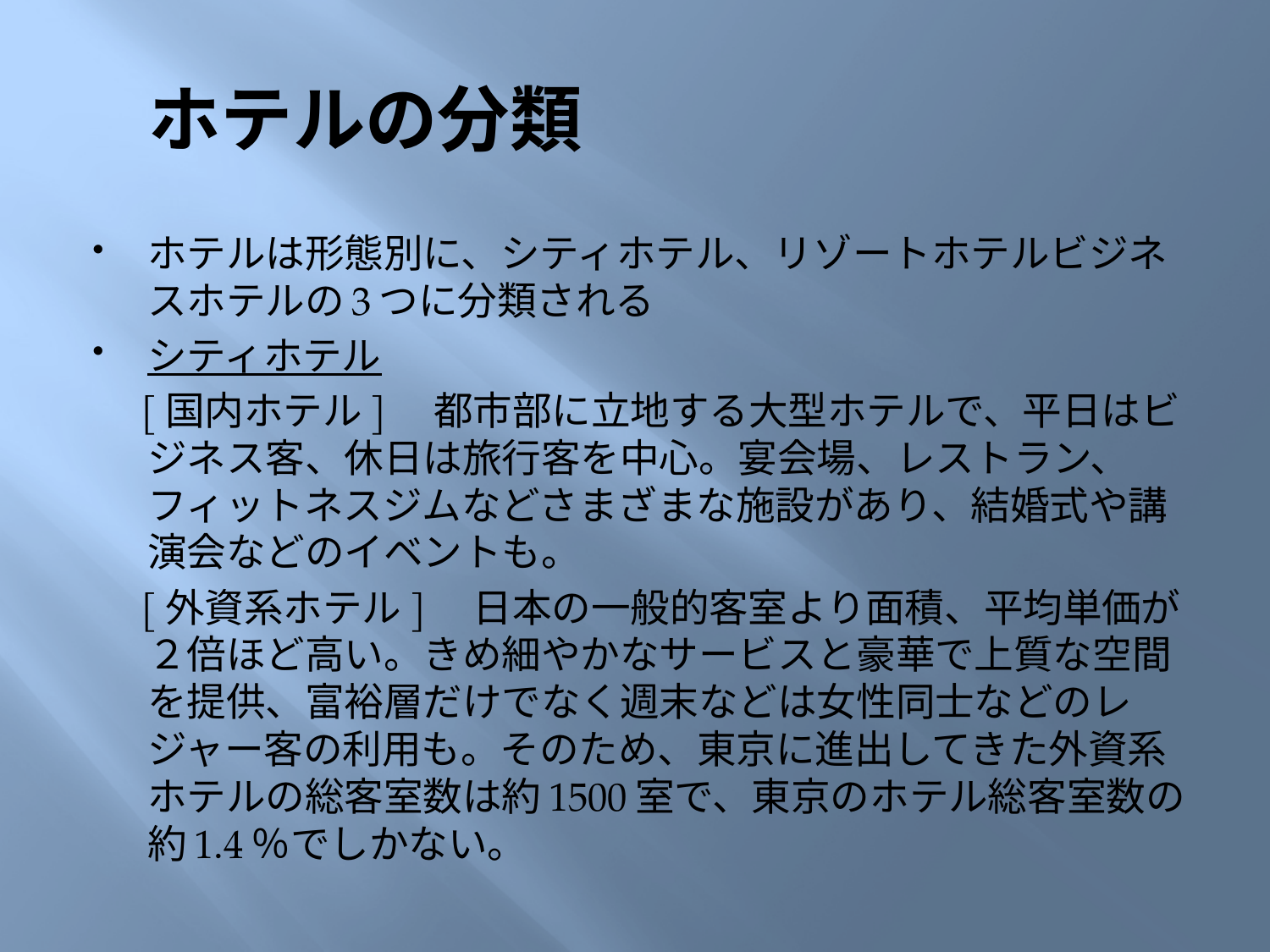

# ホテルの分類
ホテルは形態別に、シティホテル、リゾートホテルビジネスホテルの3つに分類される
シティホテル
　[国内ホテル] 　都市部に立地する大型ホテルで、平日はビジネス客、休日は旅行客を中心。宴会場、レストラン、フィットネスジムなどさまざまな施設があり、結婚式や講演会などのイベントも。
　[外資系ホテル] 　日本の一般的客室より面積、平均単価が２倍ほど高い。きめ細やかなサービスと豪華で上質な空間を提供、富裕層だけでなく週末などは女性同士などのレジャー客の利用も。そのため、東京に進出してきた外資系ホテルの総客室数は約1500室で、東京のホテル総客室数の約1.4％でしかない。